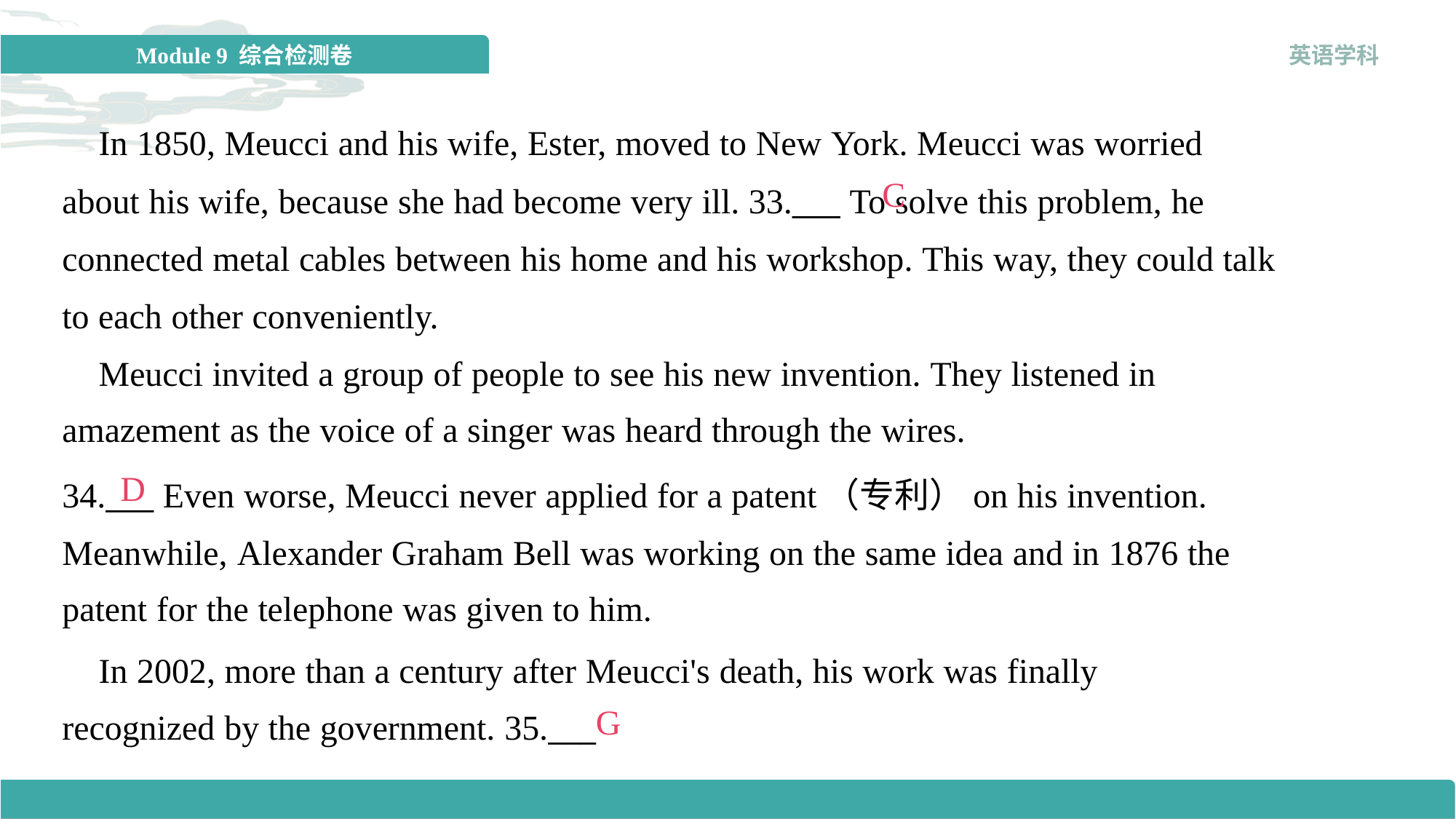

In 1850, Meucci and his wife, Ester, moved to New York. Meucci was worried
about his wife, because she had become very ill. 33.___ To solve this problem, he
connected metal cables between his home and his workshop. This way, they could talk
to each other conveniently.
    Meucci invited a group of people to see his new invention. They listened in
amazement as the voice of a singer was heard through the wires.
C
D
34.___ Even worse, Meucci never applied for a patent（专利）on his invention.
Meanwhile, Alexander Graham Bell was working on the same idea and in 1876 the
patent for the telephone was given to him.
    In 2002, more than a century after Meucci's death, his work was finally
recognized by the government. 35.___
G